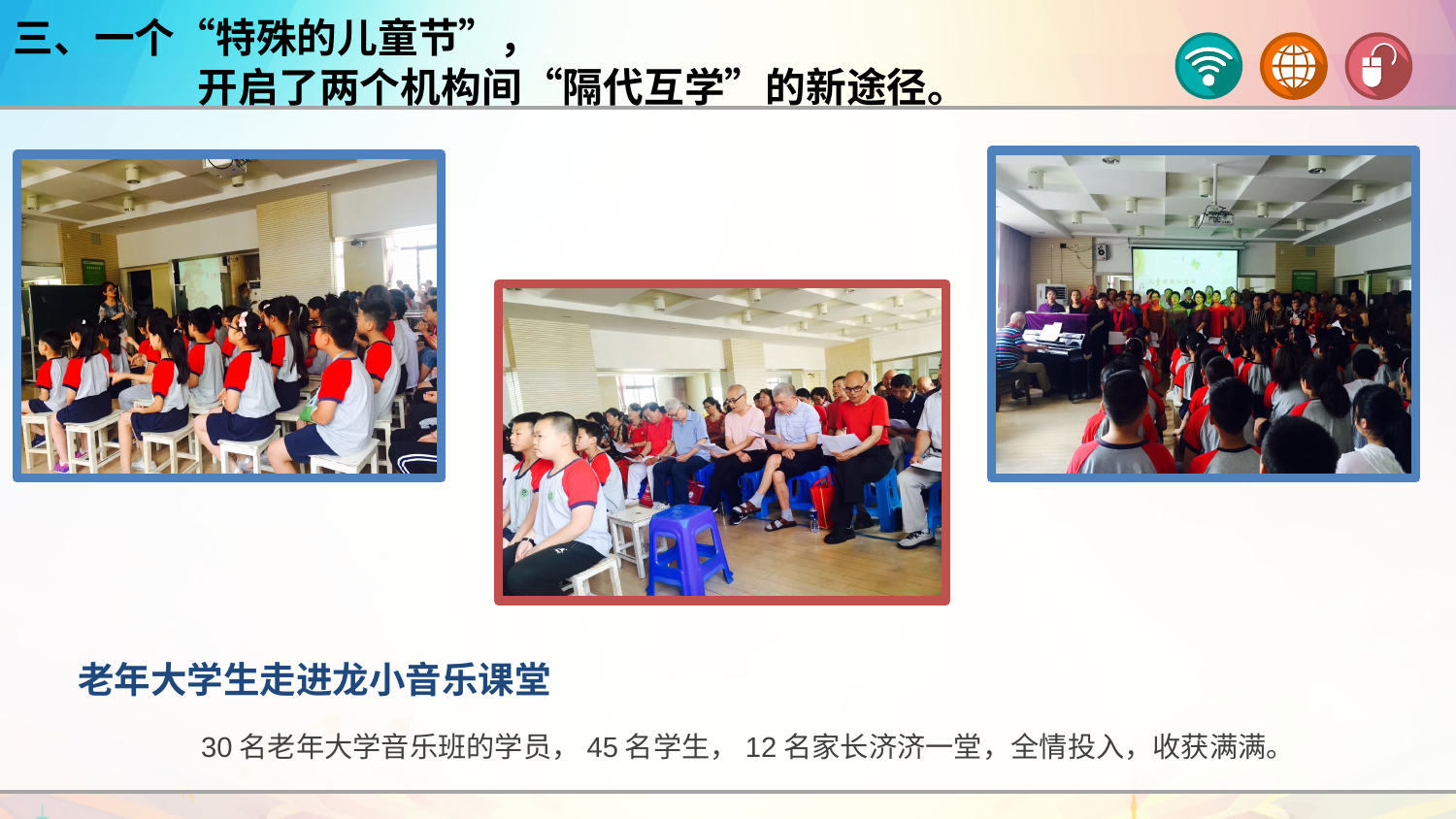

三、一个“特殊的儿童节”，
                   开启了两个机构间“隔代互学”的新途径。

老年大学生走进龙小音乐课堂
    30名老年大学音乐班的学员，45名学生，12名家长济济一堂，全情投入，收获满满。